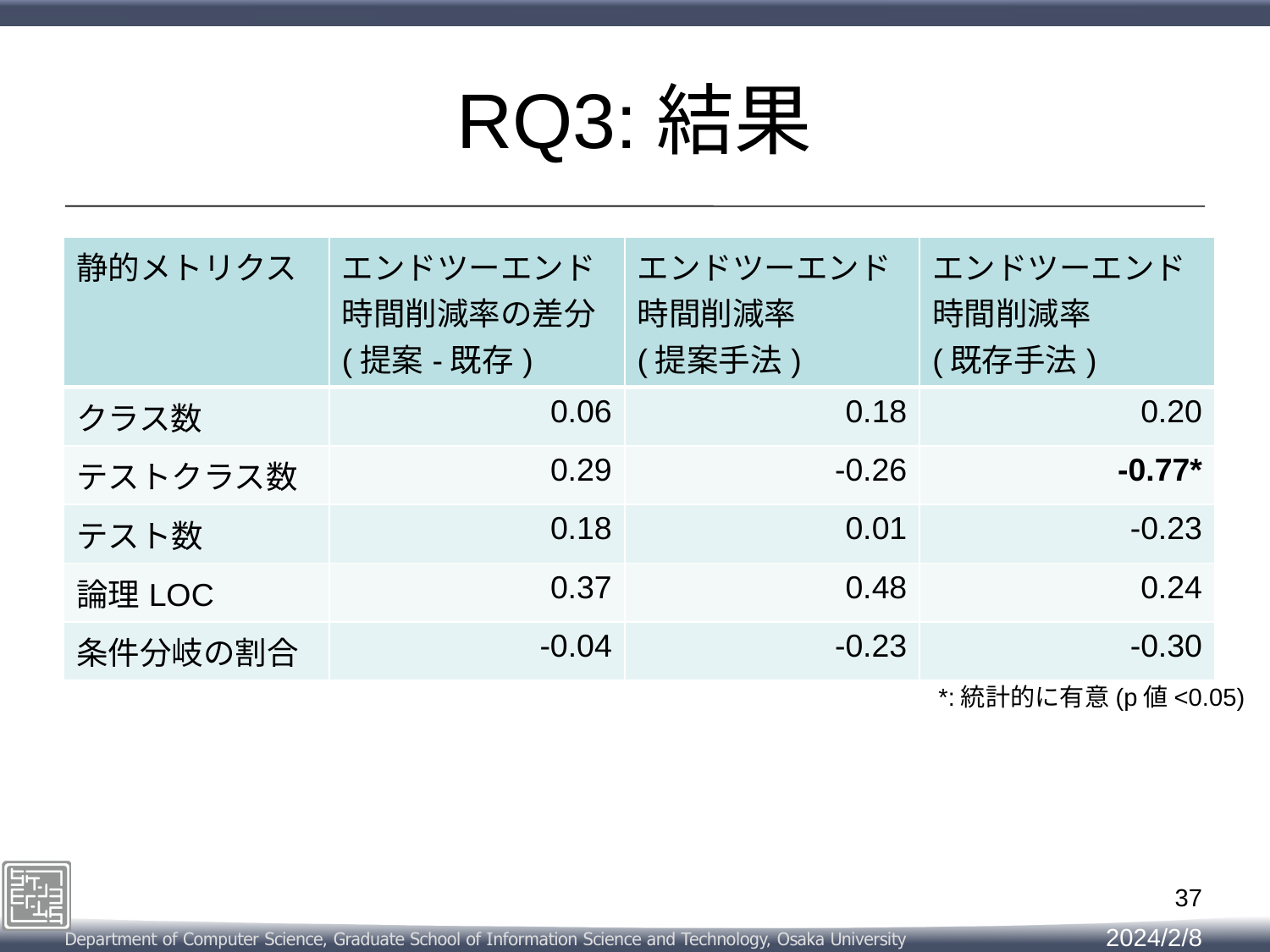

# RQ3:結果
| 静的メトリクス | エンドツーエンド 時間削減率の差分 (提案-既存) | エンドツーエンド 時間削減率 (提案手法) | エンドツーエンド 時間削減率 (既存手法) |
| --- | --- | --- | --- |
| クラス数 | 0.06 | 0.18 | 0.20 |
| テストクラス数 | 0.29 | -0.26 | -0.77\* |
| テスト数 | 0.18 | 0.01 | -0.23 |
| 論理LOC | 0.37 | 0.48 | 0.24 |
| 条件分岐の割合 | -0.04 | -0.23 | -0.30 |
*:統計的に有意(p値<0.05)
37
2024/2/8